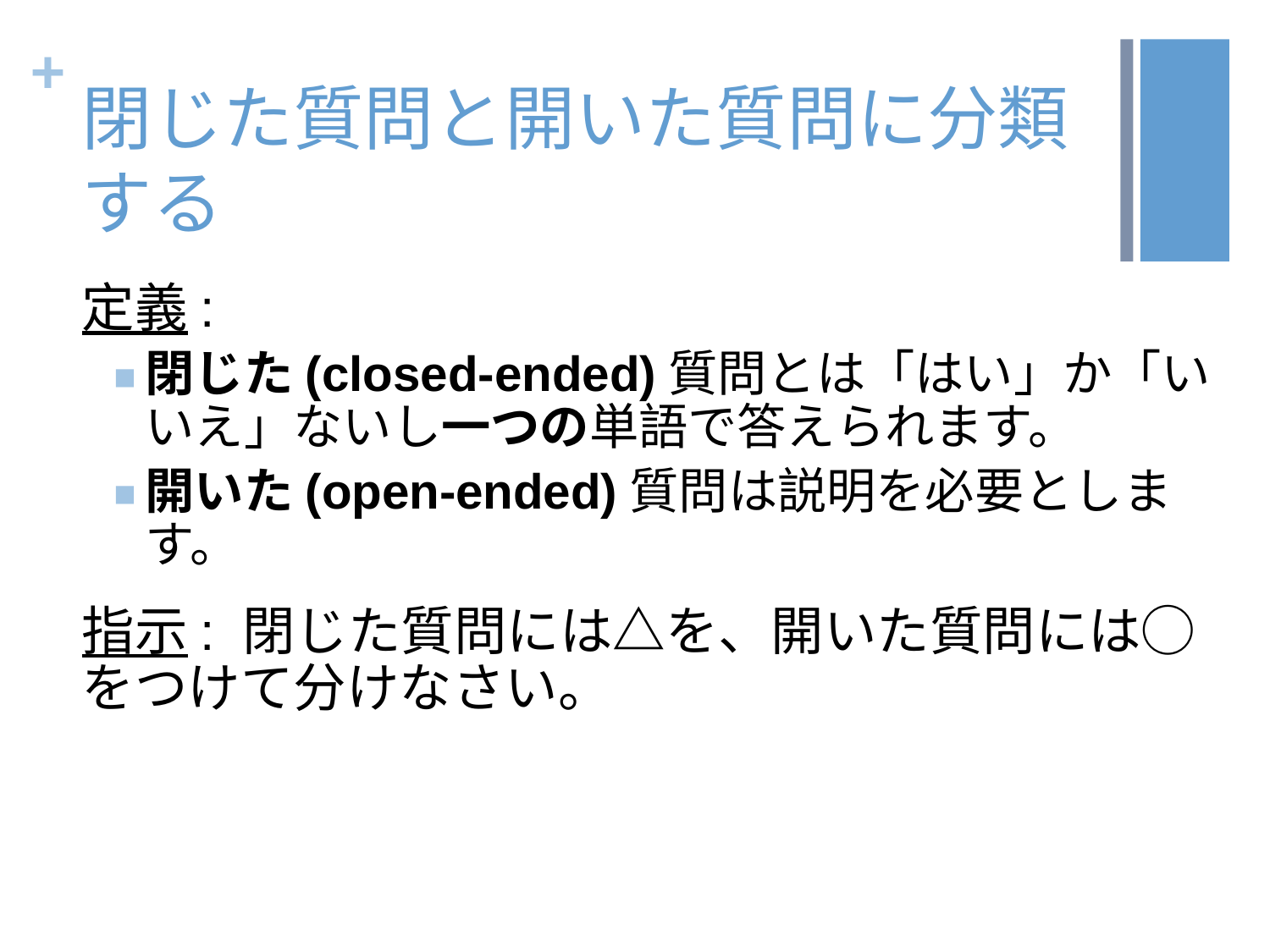

# 閉じた質問と開いた質問に分類する
定義:
閉じた(closed-ended)質問とは「はい」か「いいえ」ないし一つの単語で答えられます。
開いた(open-ended)質問は説明を必要とします。
指示: 閉じた質問には△を、開いた質問には◯をつけて分けなさい。